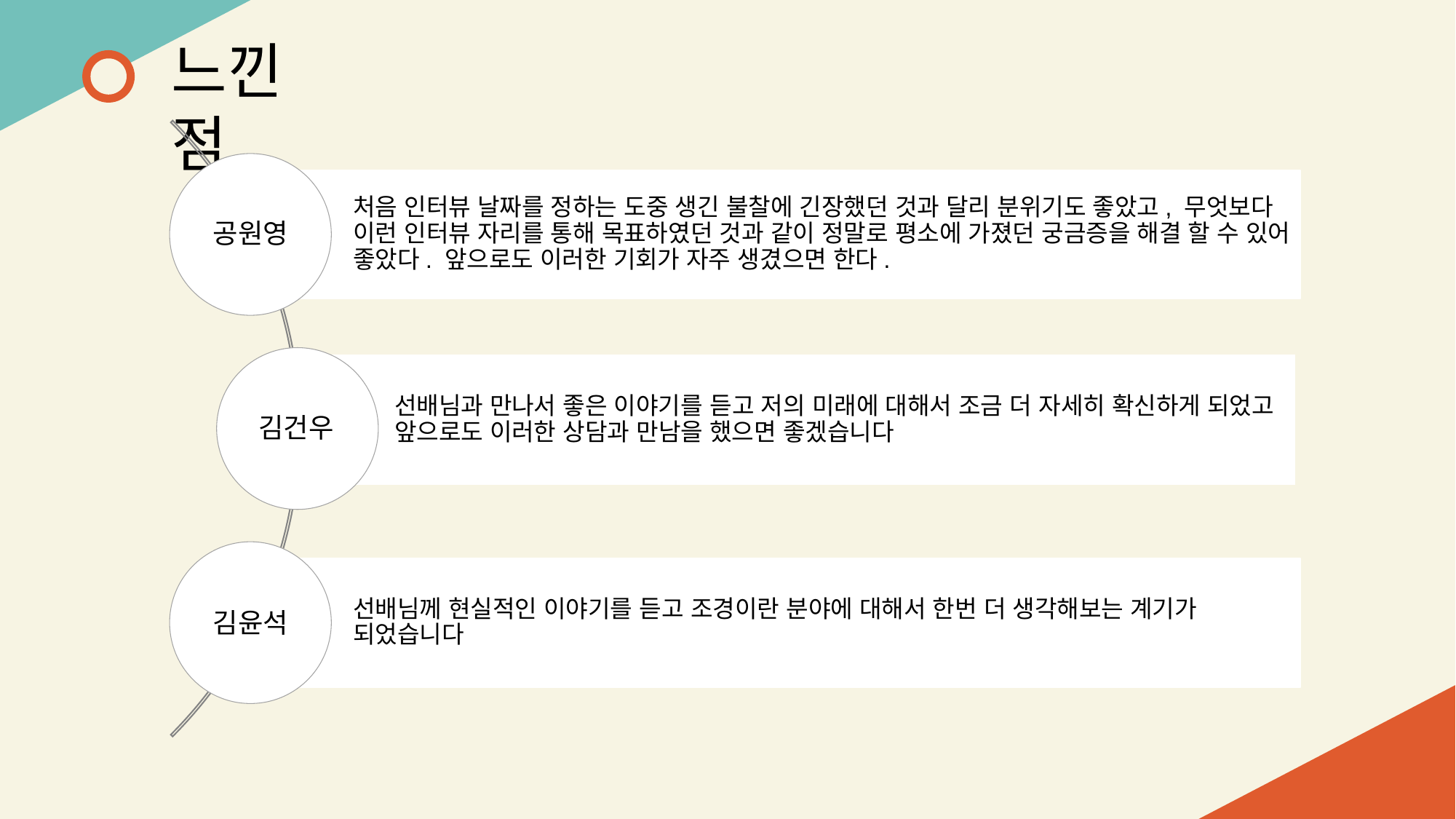

느낀점

처음 인터뷰 날짜를 정하는 도중 생긴 불찰에 긴장했던 것과 달리 분위기도 좋았고, 무엇보다 이런 인터뷰 자리를 통해 목표하였던 것과 같이 정말로 평소에 가졌던 궁금증을 해결 할 수 있어 좋았다. 앞으로도 이러한 기회가 자주 생겼으면 한다.
선배님과 만나서 좋은 이야기를 듣고 저의 미래에 대해서 조금 더 자세히 확신하게 되었고 앞으로도 이러한 상담과 만남을 했으면 좋겠습니다
선배님께 현실적인 이야기를 듣고 조경이란 분야에 대해서 한번 더 생각해보는 계기가 되었습니다
공원영
김건우
김윤석